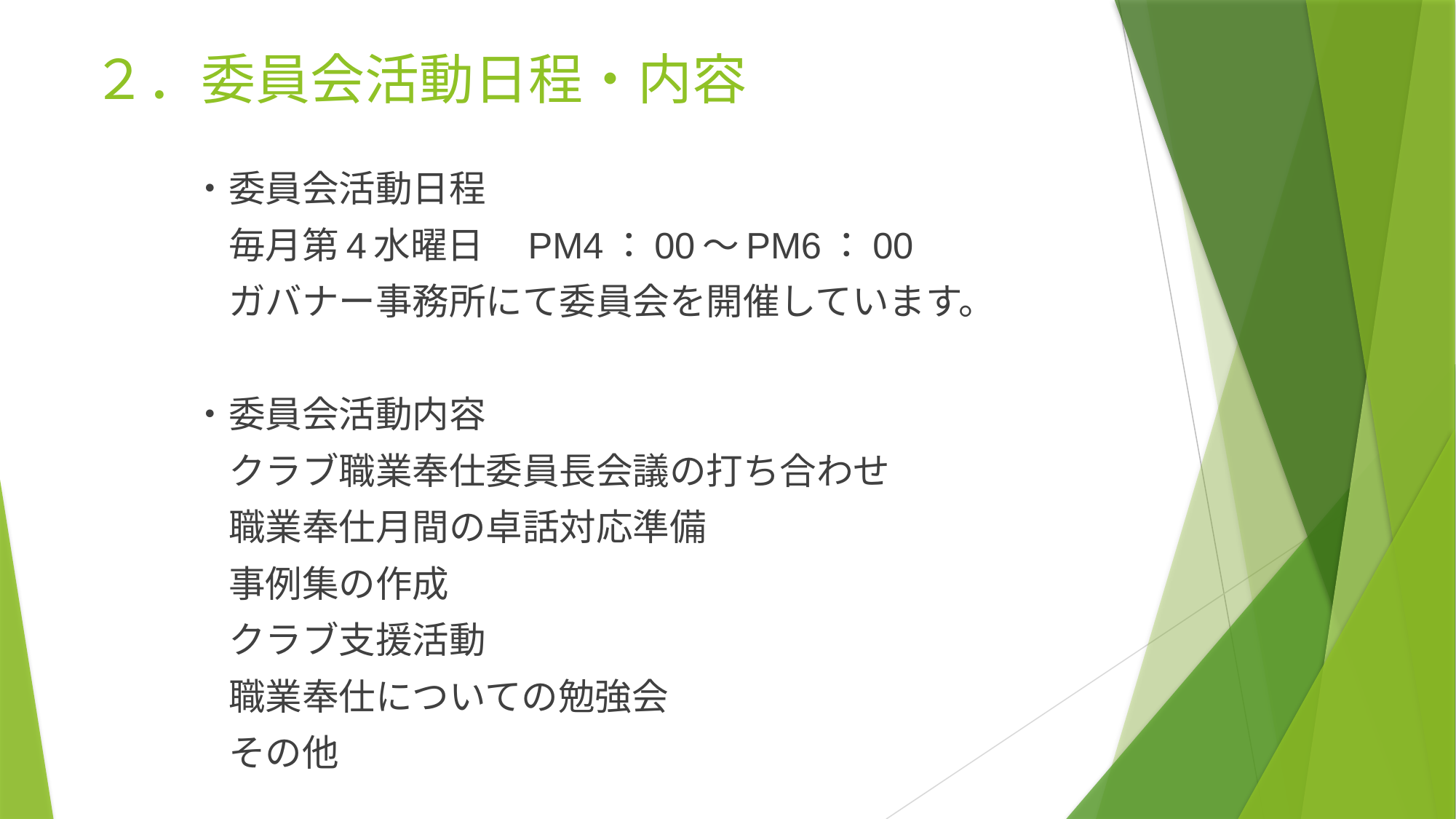

# ２．委員会活動日程・内容
　・委員会活動日程
　　毎月第4水曜日　PM4：00～PM6：00
　　ガバナー事務所にて委員会を開催しています。

　・委員会活動内容
　　クラブ職業奉仕委員長会議の打ち合わせ
　　職業奉仕月間の卓話対応準備
　　事例集の作成
　　クラブ支援活動
　　職業奉仕についての勉強会
　　その他